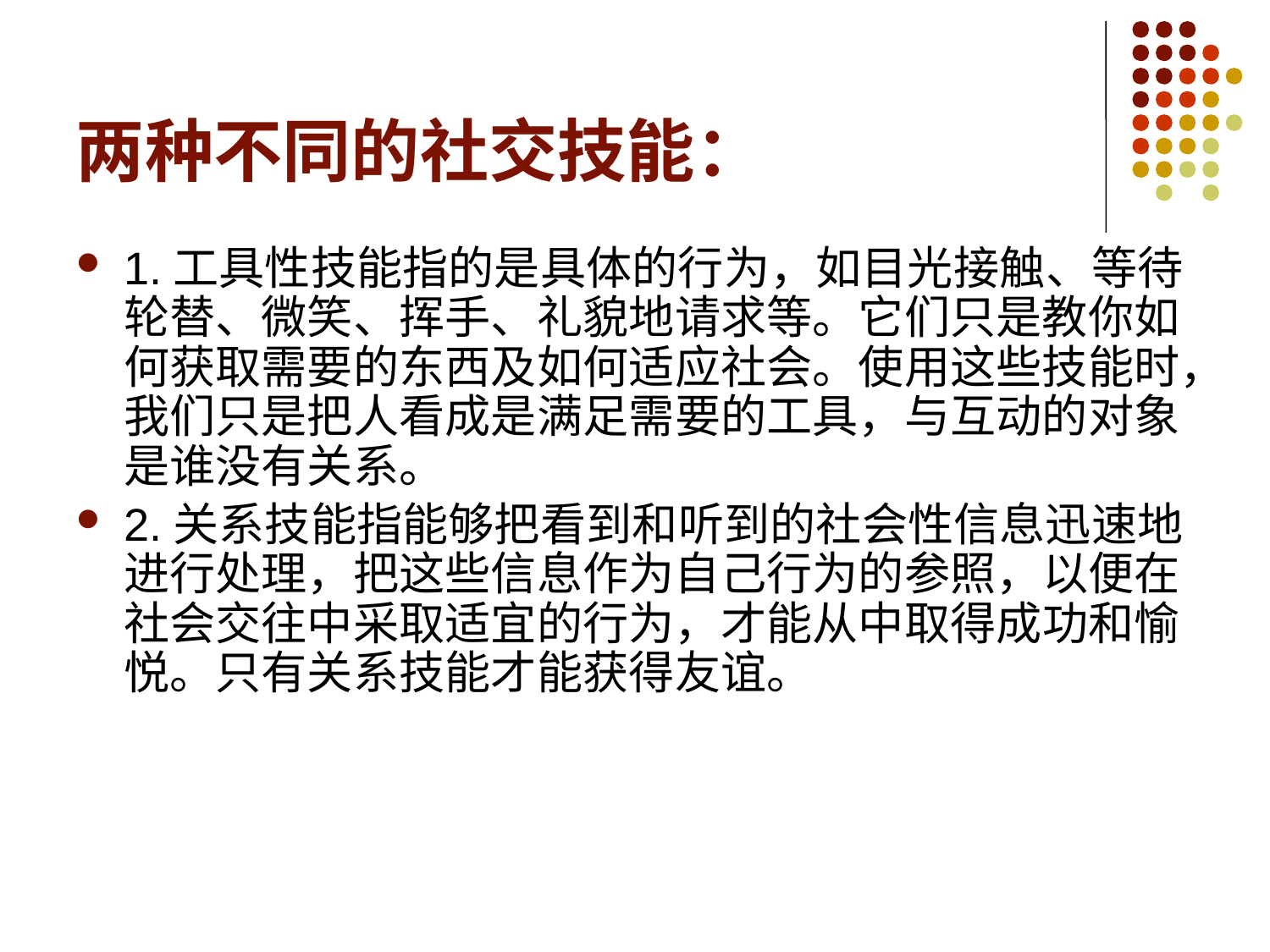

# 两种不同的社交技能：
1.工具性技能指的是具体的行为，如目光接触、等待轮替、微笑、挥手、礼貌地请求等。它们只是教你如何获取需要的东西及如何适应社会。使用这些技能时，我们只是把人看成是满足需要的工具，与互动的对象是谁没有关系。
2.关系技能指能够把看到和听到的社会性信息迅速地进行处理，把这些信息作为自己行为的参照，以便在社会交往中采取适宜的行为，才能从中取得成功和愉悦。只有关系技能才能获得友谊。